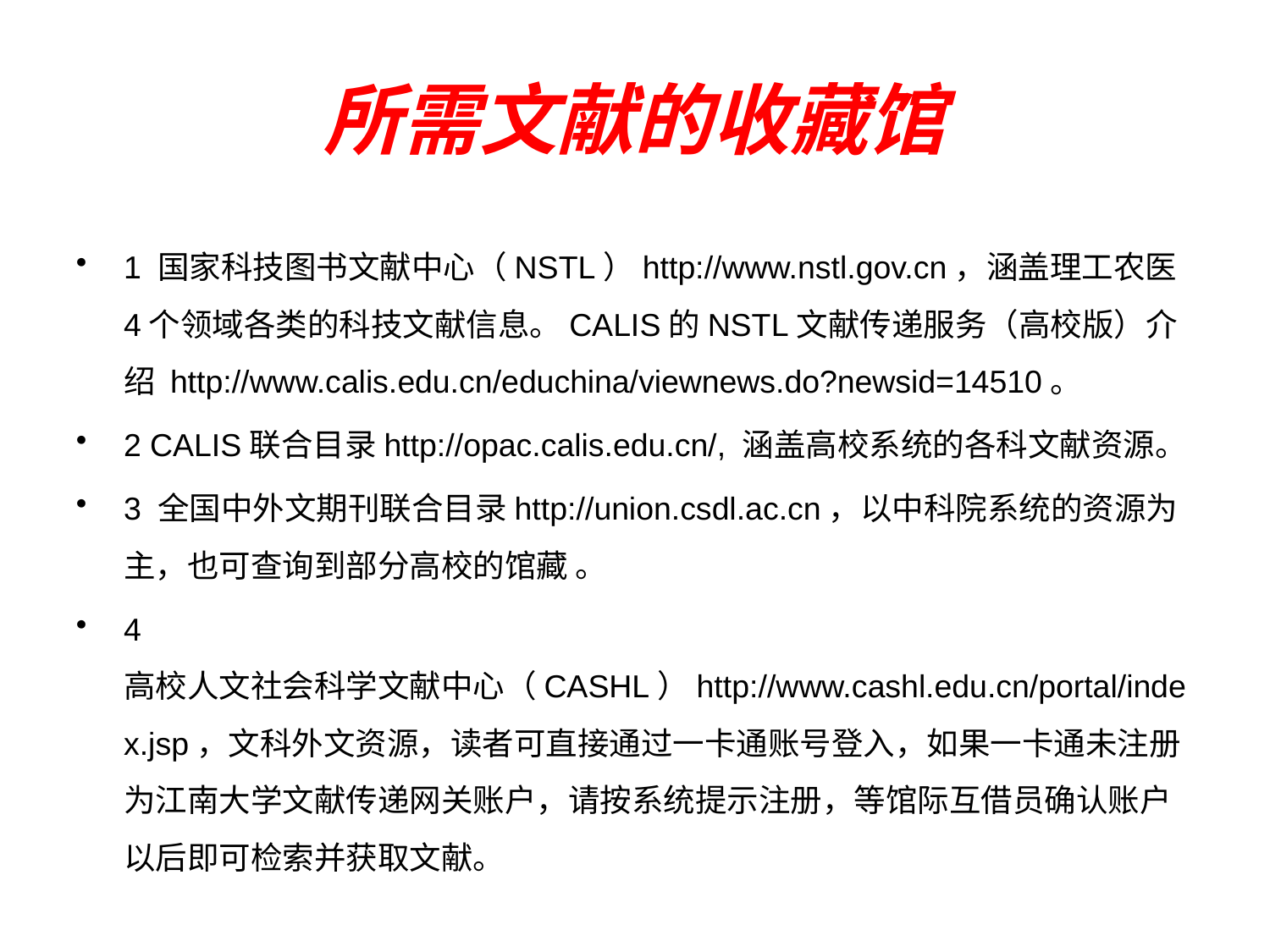

# 所需文献的收藏馆
1 国家科技图书文献中心（NSTL）http://www.nstl.gov.cn，涵盖理工农医4个领域各类的科技文献信息。CALIS的NSTL文献传递服务（高校版）介绍 http://www.calis.edu.cn/educhina/viewnews.do?newsid=14510。
2 CALIS联合目录http://opac.calis.edu.cn/, 涵盖高校系统的各科文献资源。
3 全国中外文期刊联合目录http://union.csdl.ac.cn，以中科院系统的资源为主，也可查询到部分高校的馆藏 。
4 高校人文社会科学文献中心（CASHL）http://www.cashl.edu.cn/portal/index.jsp，文科外文资源，读者可直接通过一卡通账号登入，如果一卡通未注册为江南大学文献传递网关账户，请按系统提示注册，等馆际互借员确认账户以后即可检索并获取文献。